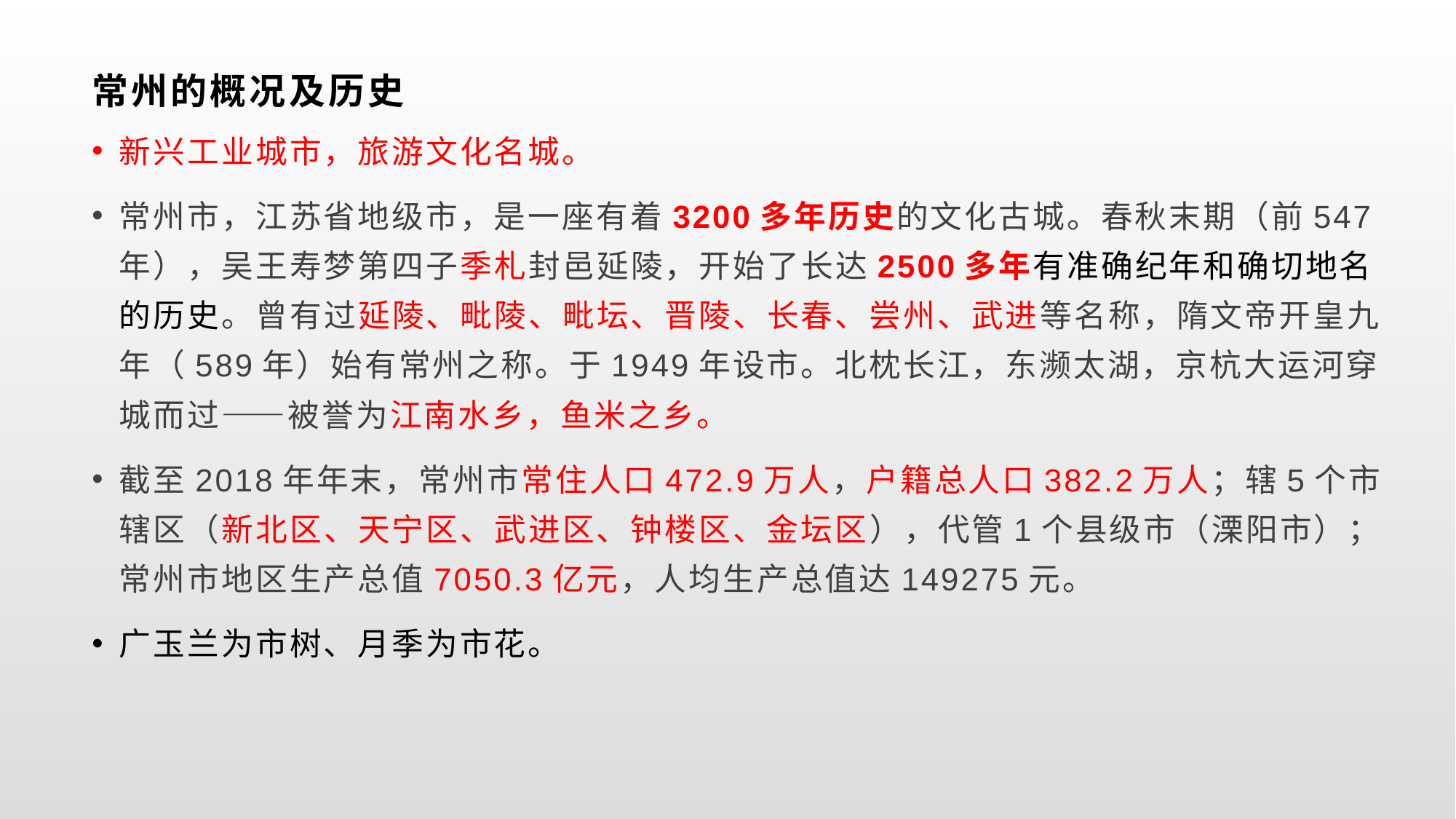

# 常州的概况及历史
新兴工业城市，旅游文化名城。
常州市，江苏省地级市，是一座有着3200多年历史的文化古城。春秋末期（前547年），吴王寿梦第四子季札封邑延陵，开始了长达2500多年有准确纪年和确切地名的历史。曾有过延陵、毗陵、毗坛、晋陵、长春、尝州、武进等名称，隋文帝开皇九年（589年）始有常州之称。于1949年设市。北枕长江，东濒太湖，京杭大运河穿城而过——被誉为江南水乡，鱼米之乡。
截至2018年年末，常州市常住人口472.9万人，户籍总人口382.2万人；辖5个市辖区（新北区、天宁区、武进区、钟楼区、金坛区），代管1个县级市（溧阳市）；常州市地区生产总值7050.3亿元，人均生产总值达149275元。
广玉兰为市树、月季为市花。